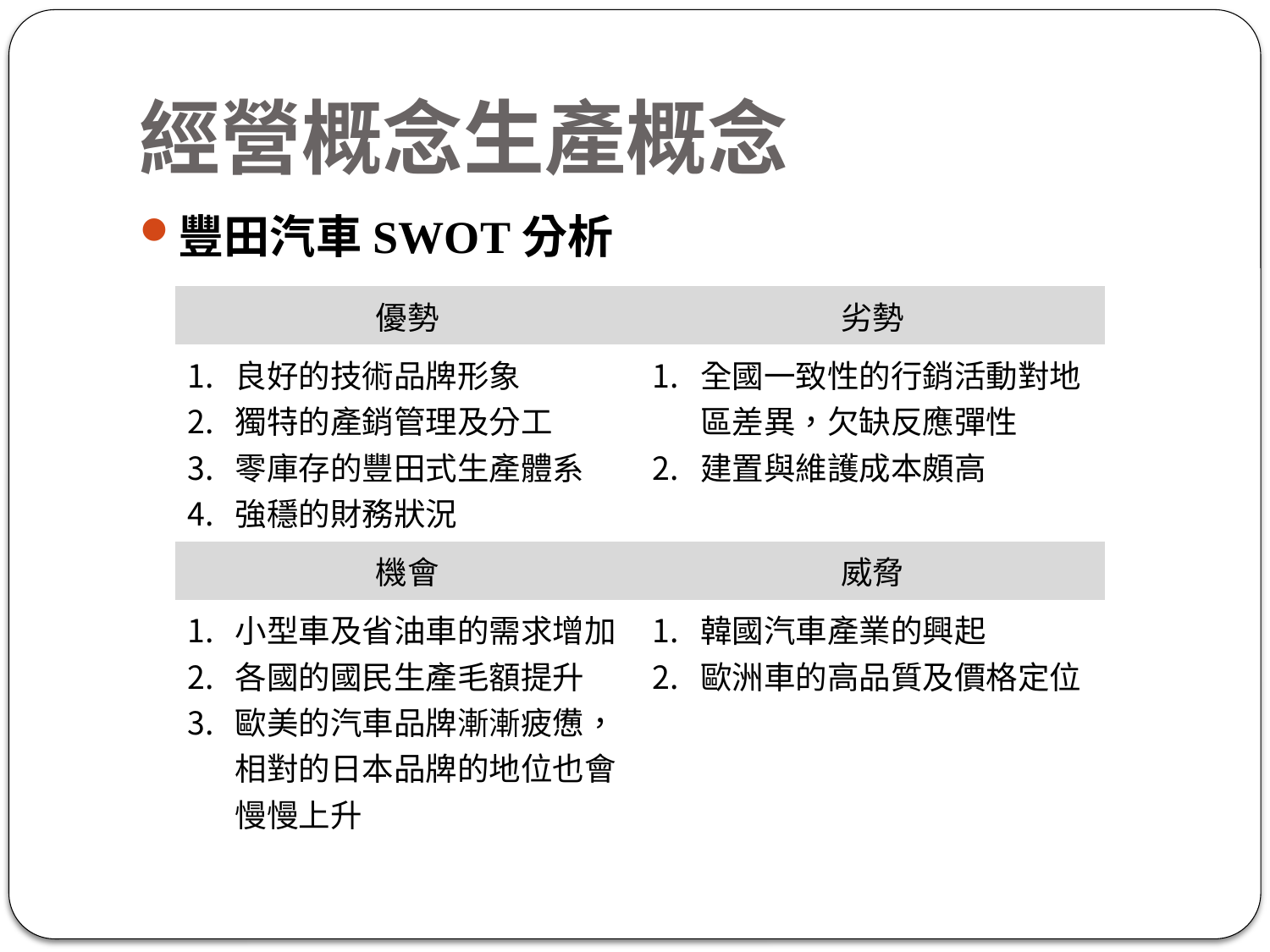

# 經營概念生產概念
豐田汽車SWOT分析

| 優勢 | 劣勢 |
| --- | --- |
| 良好的技術品牌形象 獨特的產銷管理及分工 零庫存的豐田式生產體系 強穩的財務狀況 | 全國一致性的行銷活動對地區差異，欠缺反應彈性 建置與維護成本頗高 |
| 機會 | 威脅 |
| 小型車及省油車的需求增加 各國的國民生產毛額提升 歐美的汽車品牌漸漸疲憊，相對的日本品牌的地位也會慢慢上升 | 韓國汽車產業的興起 歐洲車的高品質及價格定位 |